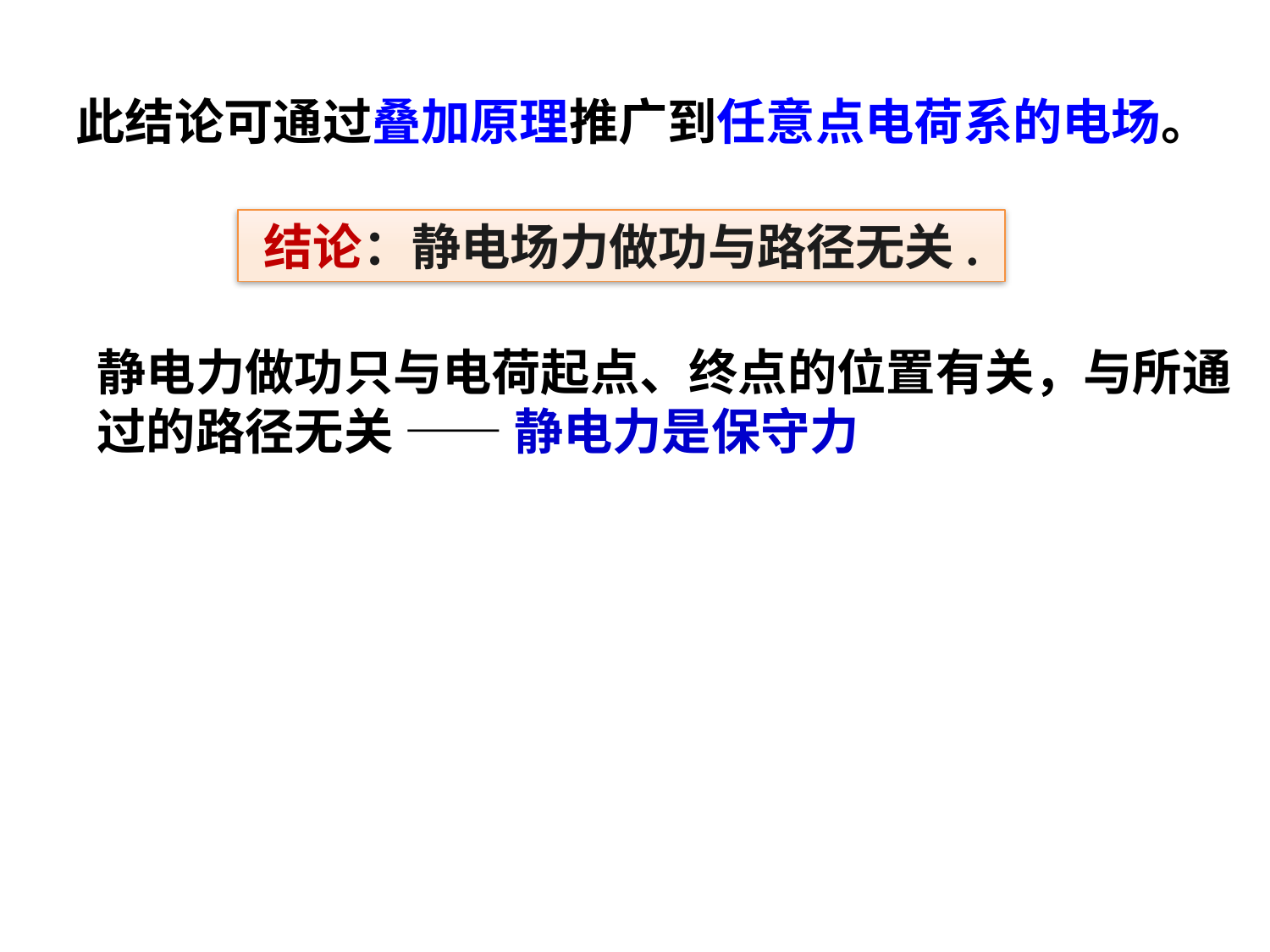

此结论可通过叠加原理推广到任意点电荷系的电场。
结论：静电场力做功与路径无关.
静电力做功只与电荷起点、终点的位置有关，与所通过的路径无关 —— 静电力是保守力